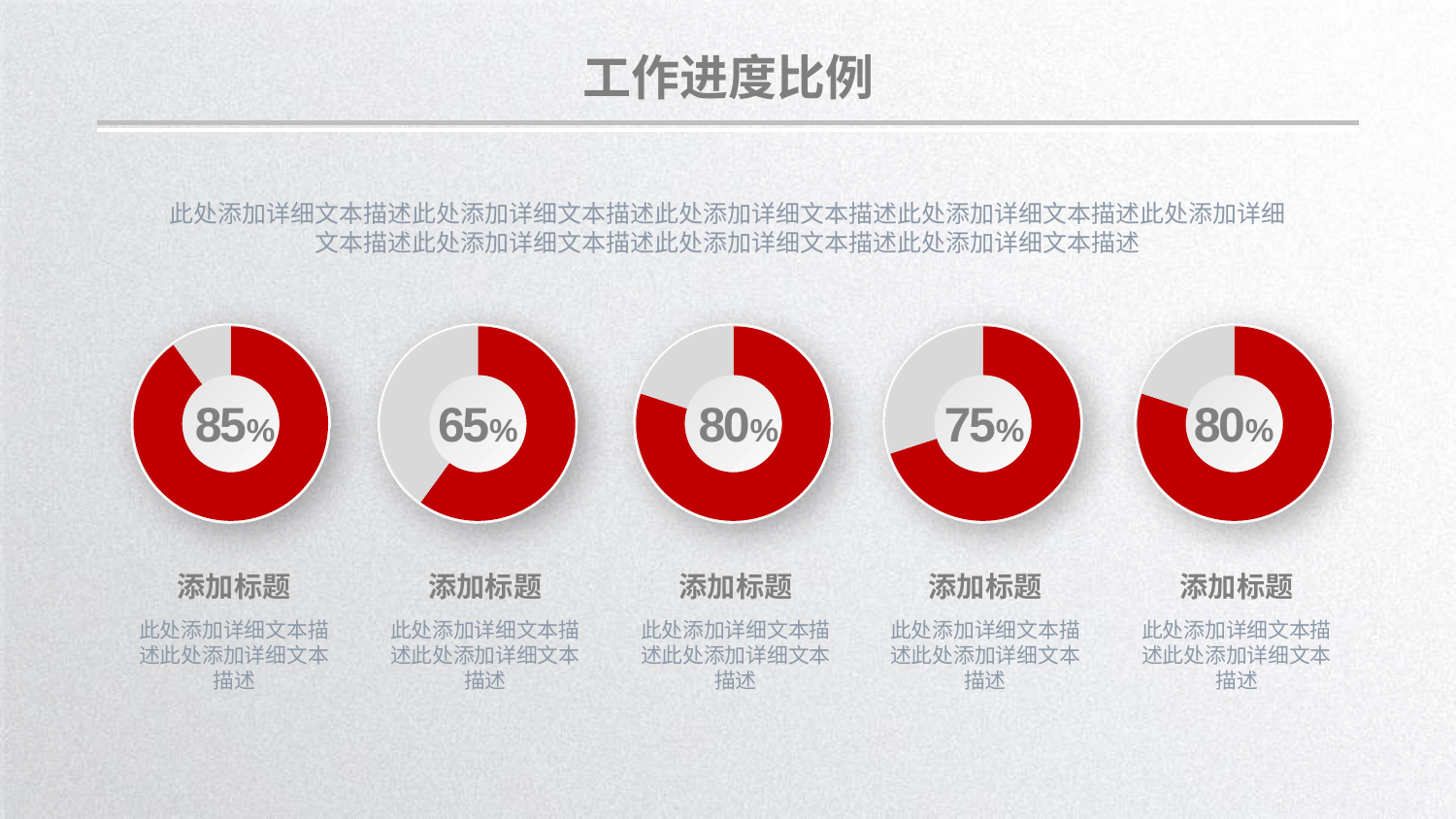

工作进度比例
此处添加详细文本描述此处添加详细文本描述此处添加详细文本描述此处添加详细文本描述此处添加详细文本描述此处添加详细文本描述此处添加详细文本描述此处添加详细文本描述

### Chart

| Category | Sales |
|---|---|
| 1st Qtr | 9.0 |
| 2nd Qtr | 1.0 |
| 0 | 0.0 |
| 0 | 0.0 |

### Chart

| Category | Sales |
|---|---|
| 1st Qtr | 6.0 |
| 2nd Qtr | 4.0 |
| 0 | 0.0 |
| 0 | 0.0 |

### Chart

| Category | Sales |
|---|---|
| 1st Qtr | 8.0 |
| 2nd Qtr | 2.0 |
| 0 | 0.0 |
| 0 | 0.0 |

### Chart

| Category | Sales |
|---|---|
| 1st Qtr | 7.0 |
| 2nd Qtr | 3.0 |
| 0 | 0.0 |
| 0 | 0.0 |

### Chart

| Category | Sales |
|---|---|
| 1st Qtr | 8.0 |
| 2nd Qtr | 2.0 |
| 0 | 0.0 |
| 0 | 0.0 |

85%
65%
80%
75%
80%
添加标题
添加标题
添加标题
添加标题
添加标题
此处添加详细文本描述此处添加详细文本描述
此处添加详细文本描述此处添加详细文本描述
此处添加详细文本描述此处添加详细文本描述
此处添加详细文本描述此处添加详细文本描述
此处添加详细文本描述此处添加详细文本描述